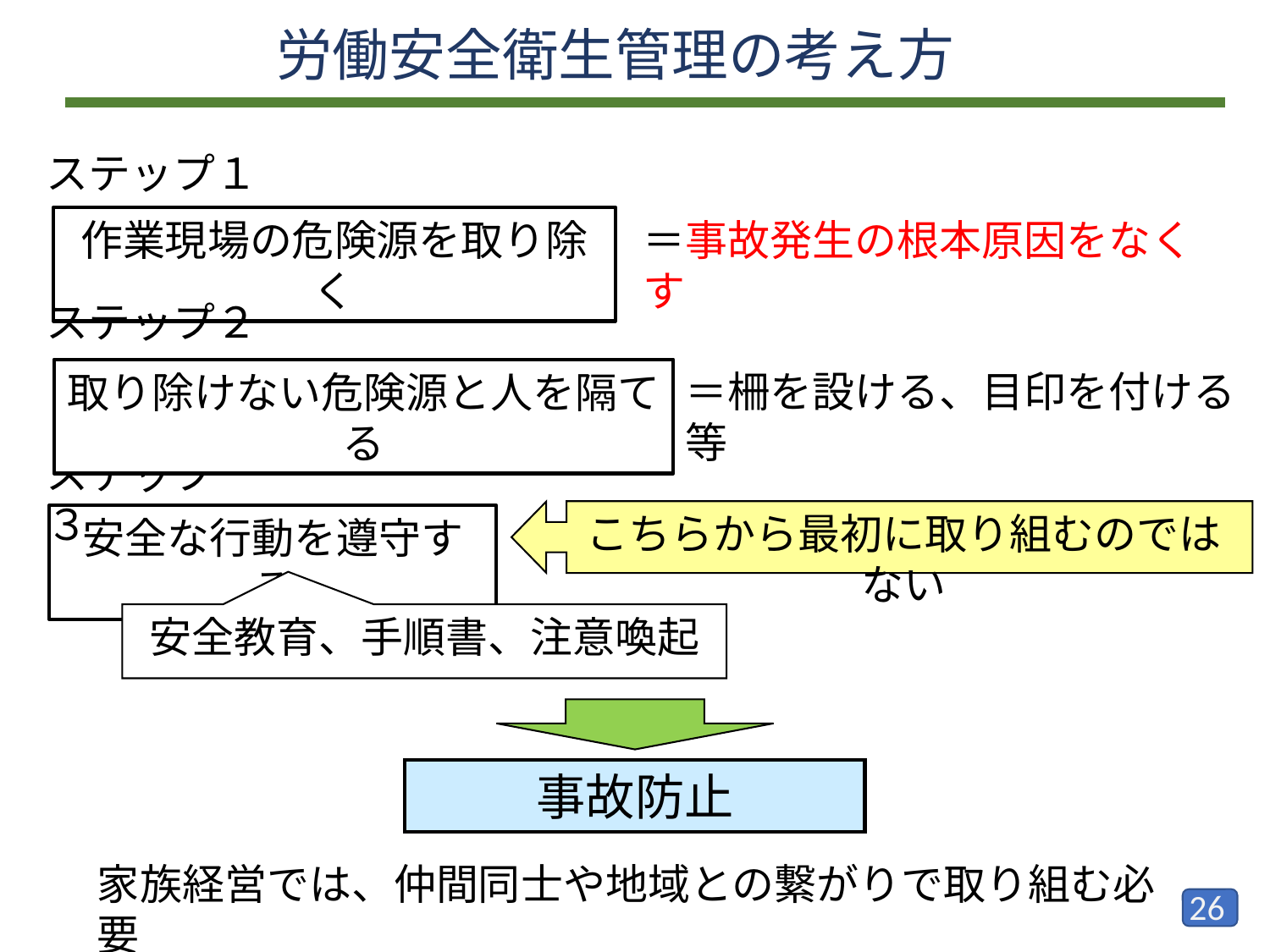

労働安全衛生管理の考え方
ステップ１
作業現場の危険源を取り除く
＝事故発生の根本原因をなくす
ステップ２
取り除けない危険源と人を隔てる
＝柵を設ける、目印を付ける等
ステップ３
安全な行動を遵守する

こちらから最初に取り組むのではない
安全教育、手順書、注意喚起

事故防止
家族経営では、仲間同士や地域との繋がりで取り組む必要
26